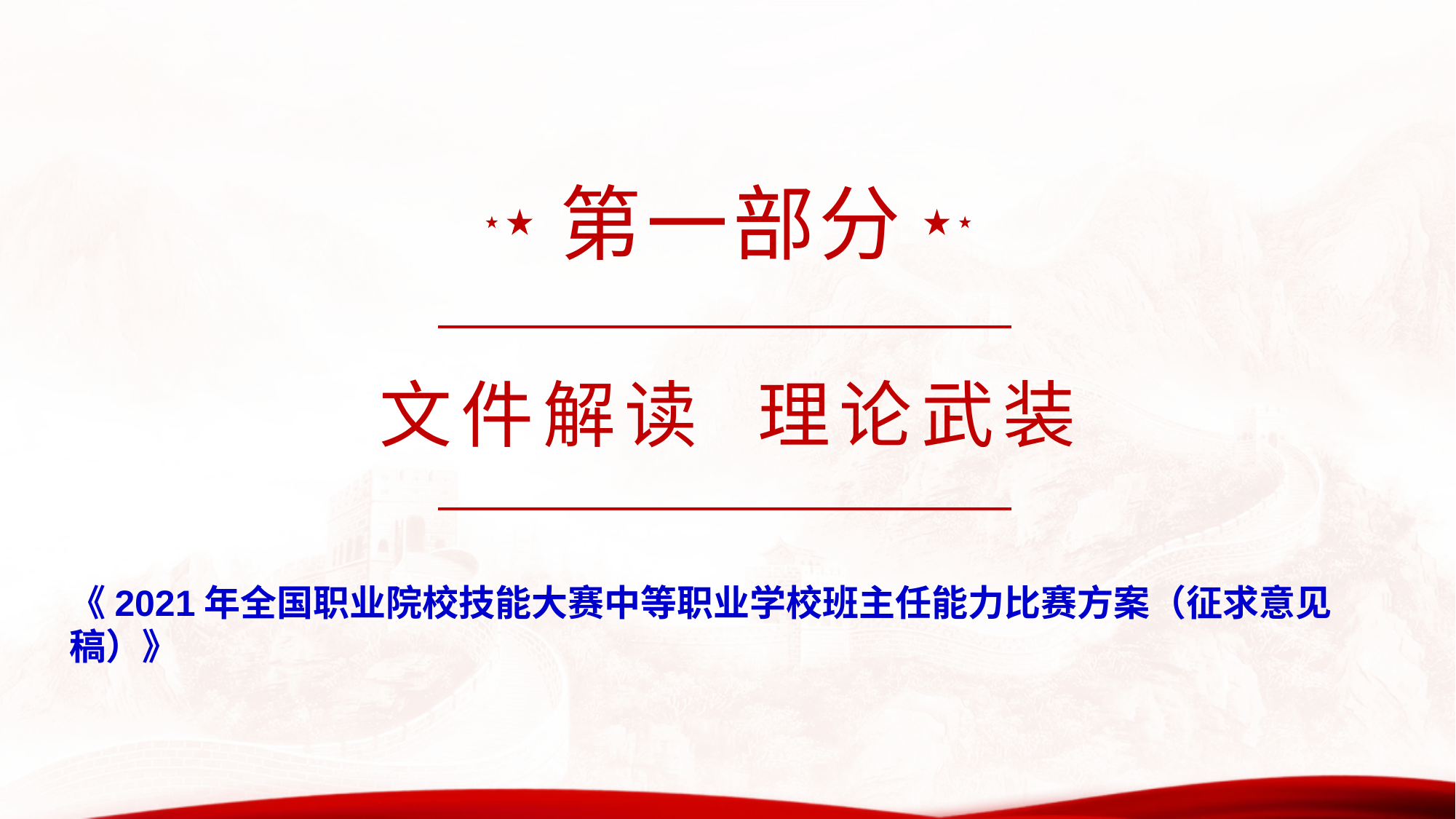

文件解读  理论武装
《2021年全国职业院校技能大赛中等职业学校班主任能力比赛方案（征求意见稿）》